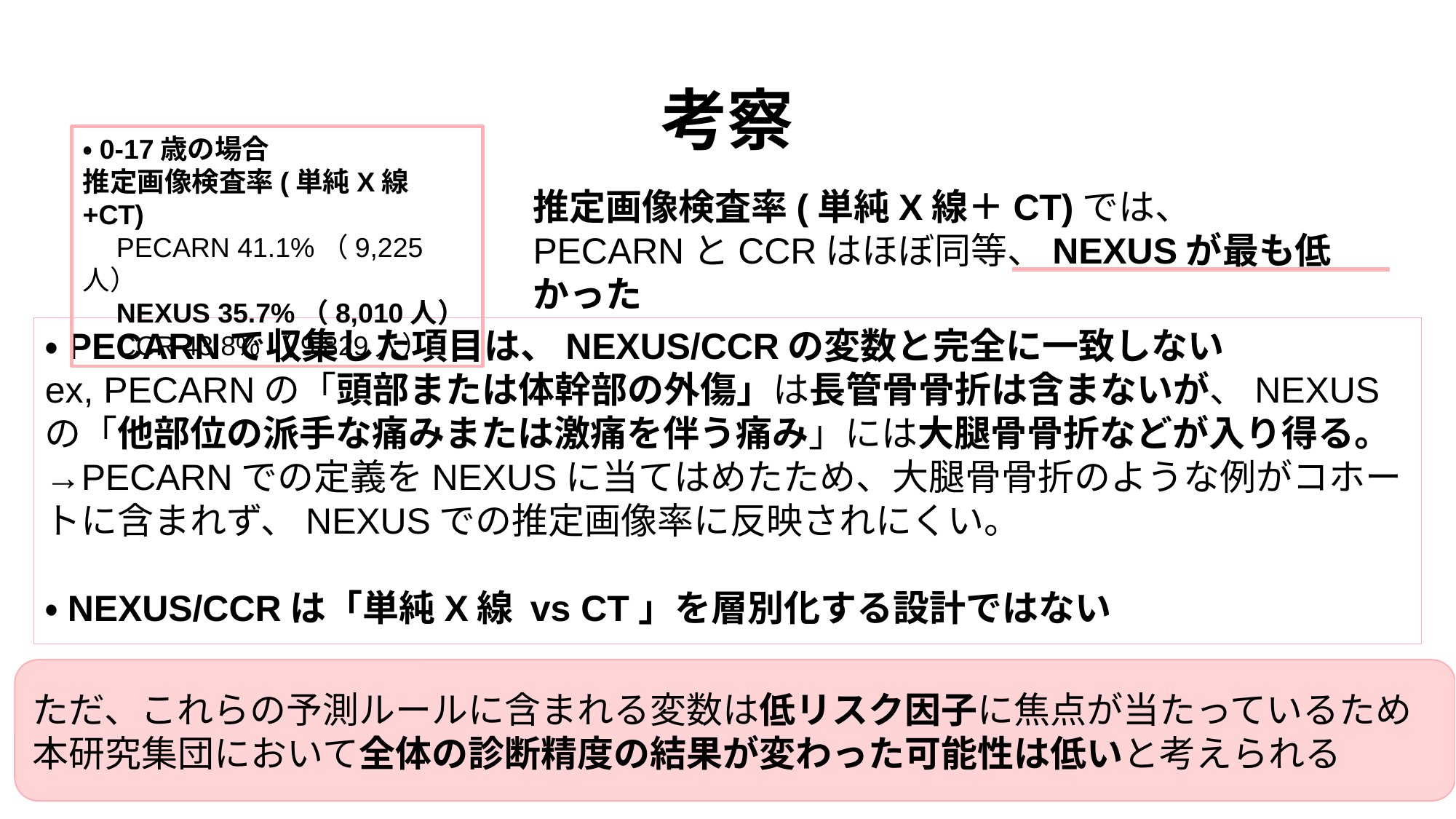

# 考察
・0-17歳の場合
推定画像検査率(単純X線+CT)
　PECARN 41.1%（9,225人）
　NEXUS 35.7%（8,010人）
　CCR 43.8%（9,829人）
推定画像検査率(単純X線＋CT)では、
PECARNとCCRはほぼ同等、NEXUSが最も低かった
・PECARNで収集した項目は、NEXUS/CCRの変数と完全に一致しない
ex, PECARNの「頭部または体幹部の外傷」は長管骨骨折は含まないが、NEXUSの「他部位の派手な痛みまたは激痛を伴う痛み」には大腿骨骨折などが入り得る。
→PECARNでの定義をNEXUSに当てはめたため、大腿骨骨折のような例がコホートに含まれず、NEXUSでの推定画像率に反映されにくい。

・NEXUS/CCRは「単純X線 vs CT」を層別化する設計ではない

ただ、これらの予測ルールに含まれる変数は低リスク因子に焦点が当たっているため
本研究集団において全体の診断精度の結果が変わった可能性は低いと考えられる